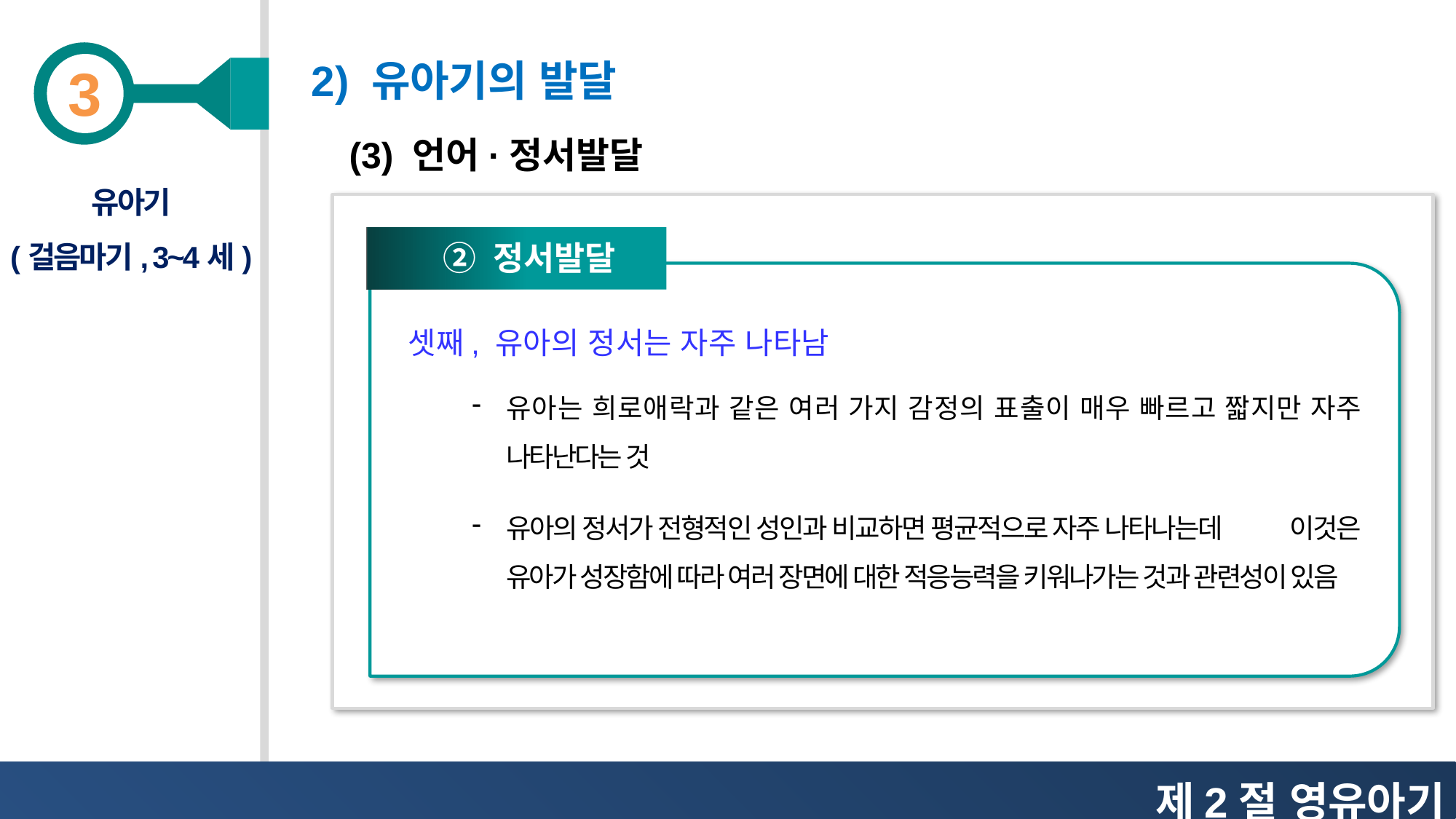

2) 유아기의 발달
(3) 언어·정서발달
유아기
(걸음마기, 3~4세)

② 정서발달
셋째, 유아의 정서는 자주 나타남
유아는 희로애락과 같은 여러 가지 감정의 표출이 매우 빠르고 짧지만 자주 나타난다는 것

유아의 정서가 전형적인 성인과 비교하면 평균적으로 자주 나타나는데            이것은 유아가 성장함에 따라 여러 장면에 대한 적응능력을 키워나가는 것과 관련성이 있음
제2절 영유아기